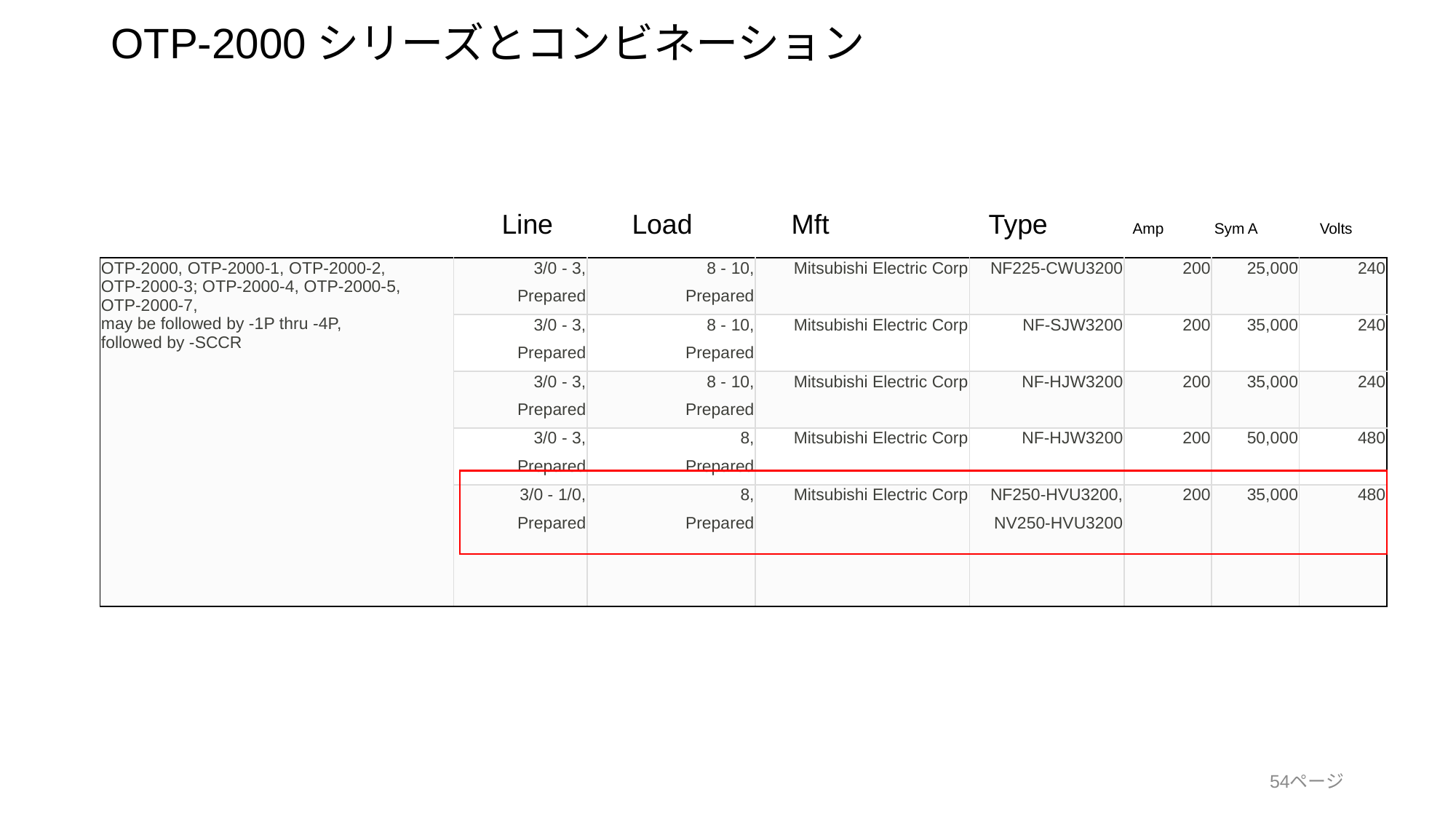

# OTP-2000シリーズとコンビネーション
Line 　     Load             Mft                     Type           Amp      　 Sym A      　　Volts
| OTP-2000, OTP-2000-1, OTP-2000-2, OTP-2000-3; OTP-2000-4, OTP-2000-5, OTP-2000-7, may be followed by -1P thru -4P, followed by -SCCR | 3/0 - 3, | 8 - 10, | Mitsubishi Electric Corp | NF225-CWU3200 | 200 | 25,000 | 240 |
| --- | --- | --- | --- | --- | --- | --- | --- |
|  | Prepared | Prepared |  |  |  |  |  |
|  | 3/0 - 3, | 8 - 10, | Mitsubishi Electric Corp | NF-SJW3200 | 200 | 35,000 | 240 |
|  | Prepared | Prepared |  |  |  |  |  |
|  | 3/0 - 3, | 8 - 10, | Mitsubishi Electric Corp | NF-HJW3200 | 200 | 35,000 | 240 |
|  | Prepared | Prepared |  |  |  |  |  |
|  | 3/0 - 3, | 8, | Mitsubishi Electric Corp | NF-HJW3200 | 200 | 50,000 | 480 |
|  | Prepared | Prepared |  |  |  |  |  |
|  | 3/0 - 1/0, | 8, | Mitsubishi Electric Corp | NF250-HVU3200, | 200 | 35,000 | 480 |
|  | Prepared | Prepared |  | NV250-HVU3200 |  |  |  |

54ページ